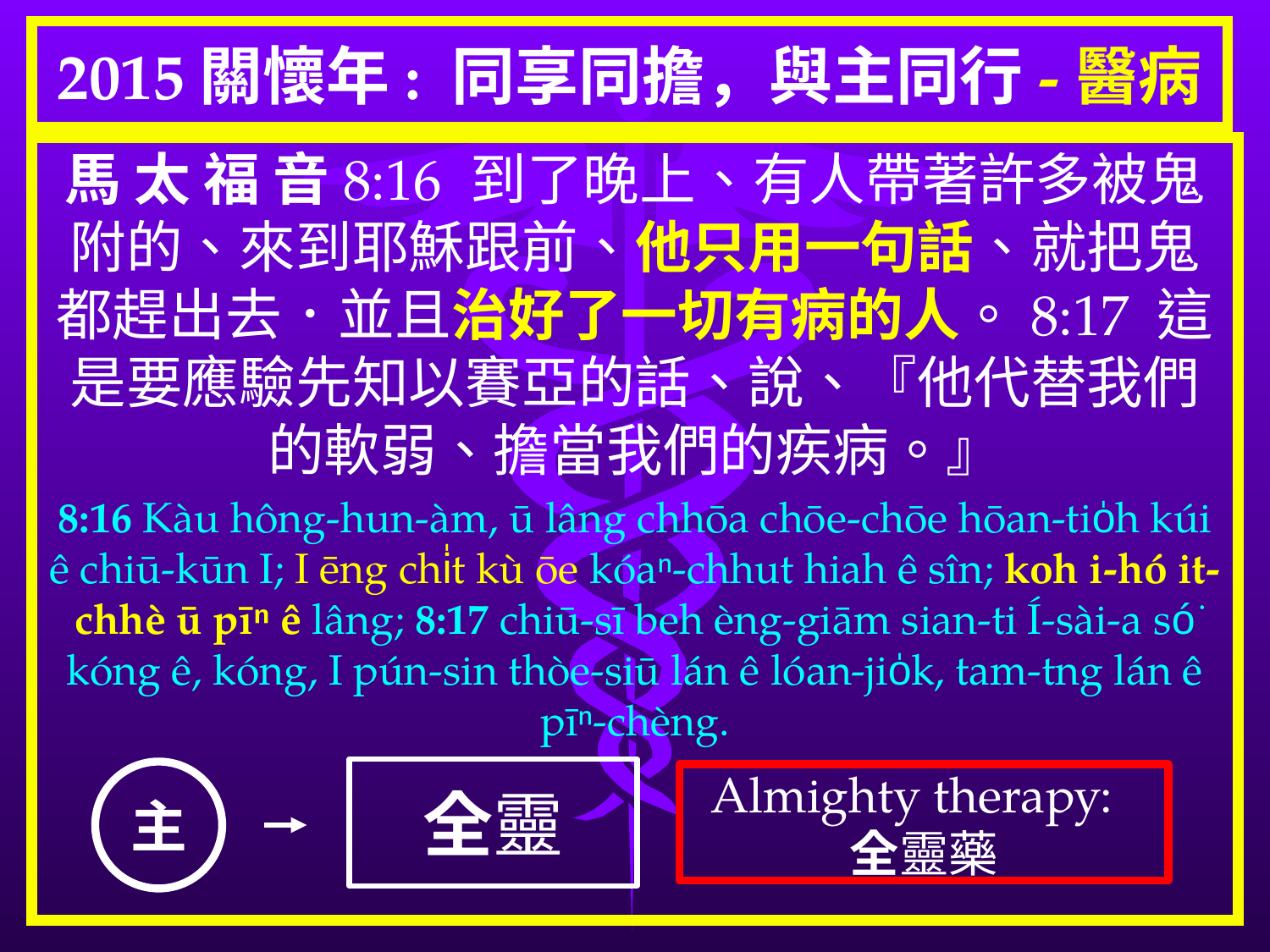

# 2015關懷年: 同享同擔，與主同行-醫病
馬 太 福 音8:16 到了晚上、有人帶著許多被鬼附的、來到耶穌跟前、他只用一句話、就把鬼都趕出去．並且治好了一切有病的人。8:17 這是要應驗先知以賽亞的話、說、『他代替我們的軟弱、擔當我們的疾病。』
8:16 Kàu hông-hun-àm, ū lâng chhōa chōe-chōe hōan-tio̍h kúi ê chiū-kūn I; I ēng chi̍t kù ōe kóaⁿ-chhut hiah ê sîn; koh i-hó it-chhè ū pīⁿ ê lâng; 8:17 chiū-sī beh èng-giām sian-ti Í-sài-a só͘ kóng ê, kóng, I pún-sin thòe-siū lán ê lóan-jio̍k, tam-tng lán ê pīⁿ-chèng.

全靈
主
Almighty therapy:
全靈藥